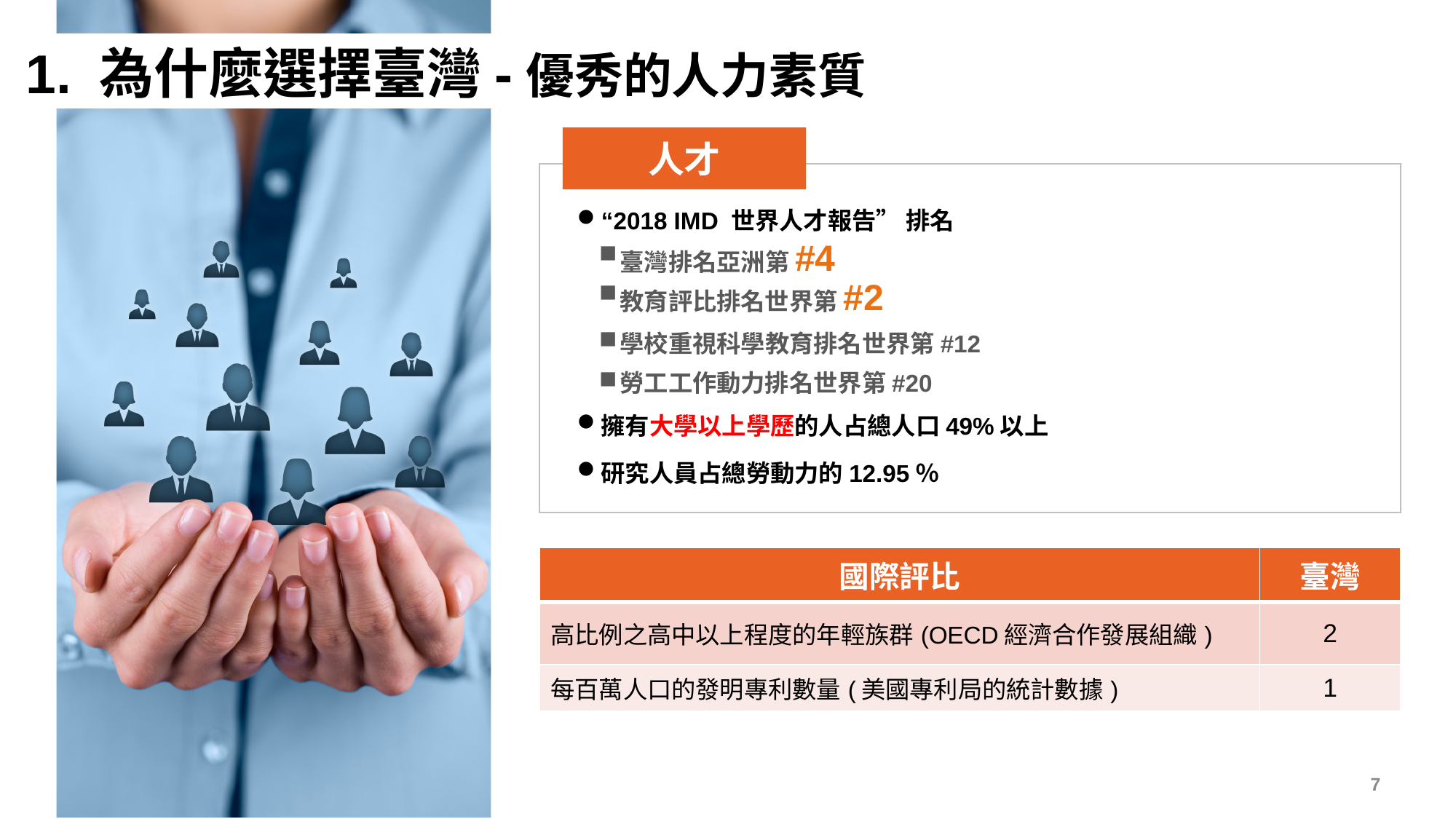

1. 為什麼選擇臺灣-優秀的人力素質
人才

“2018 IMD 世界人才報告” 排名
臺灣排名亞洲第#4
教育評比排名世界第#2
學校重視科學教育排名世界第#12
勞工工作動力排名世界第#20
擁有大學以上學歷的人占總人口49%以上
研究人員占總勞動力的12.95％
| 國際評比 | 臺灣 |
| --- | --- |
| 高比例之高中以上程度的年輕族群(OECD經濟合作發展組織) | 2 |
| 每百萬人口的發明專利數量(美國專利局的統計數據) | 1 |
7